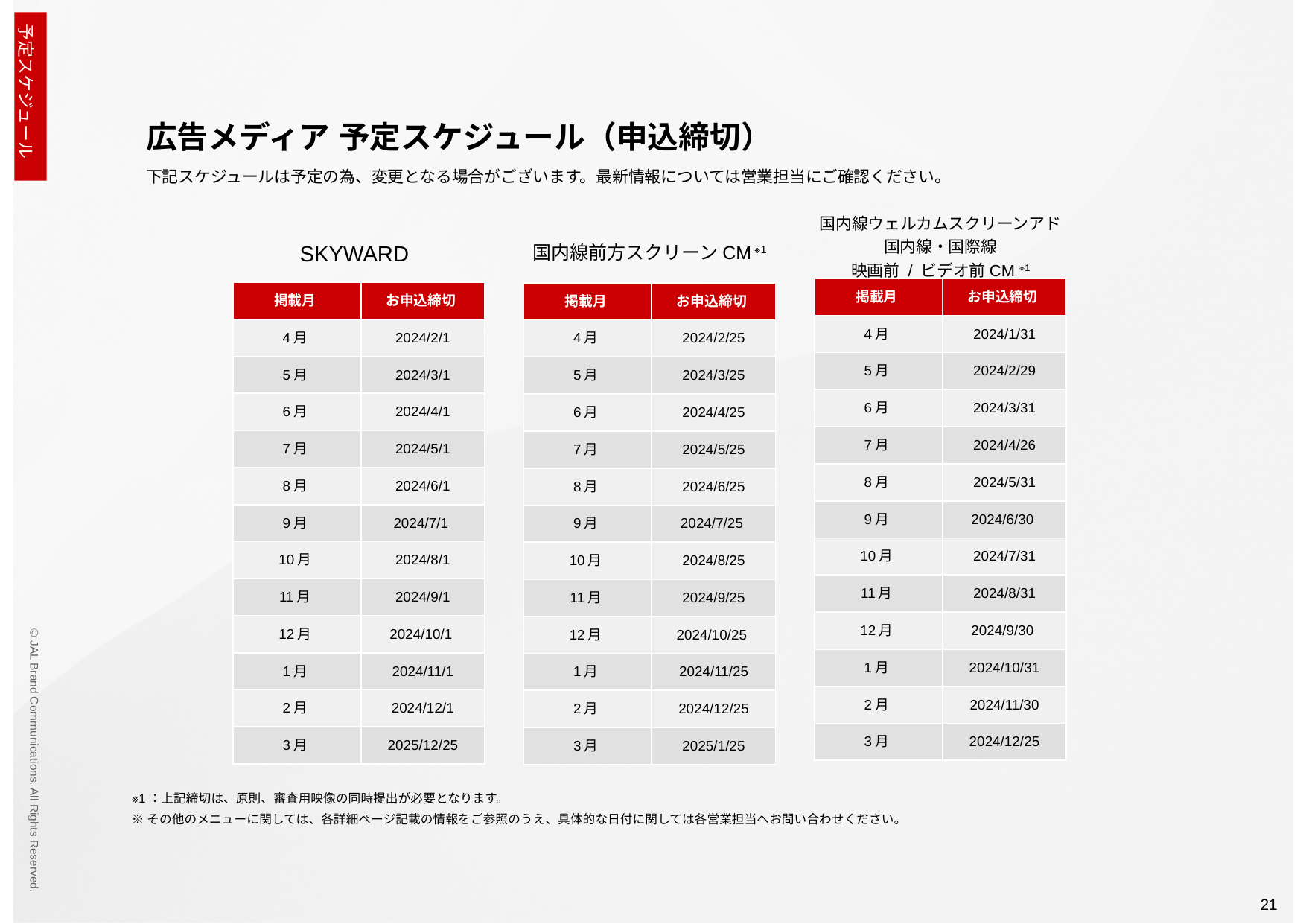

予定スケジュール
広告メディア 予定スケジュール（申込締切）
下記スケジュールは予定の為、変更となる場合がございます。最新情報については営業担当にご確認ください。
国内線ウェルカムスクリーンアド
国内線・国際線
映画前 / ビデオ前CM ※1
SKYWARD
国内線前方スクリーンCM ※1
| 掲載月 | お申込締切 |
| --- | --- |
| 4月 | 2024/1/31 |
| 5月 | 2024/2/29 |
| 6月 | 2024/3/31 |
| 7月 | 2024/4/26 |
| 8月 | 2024/5/31 |
| 9月 | 2024/6/30 |
| 10月 | 2024/7/31 |
| 11月 | 2024/8/31 |
| 12月 | 2024/9/30 |
| 1月 | 2024/10/31 |
| 2月 | 2024/11/30 |
| 3月 | 2024/12/25 |
| 掲載月 | お申込締切 |
| --- | --- |
| 4月 | 2024/2/1 |
| 5月 | 2024/3/1 |
| 6月 | 2024/4/1 |
| 7月 | 2024/5/1 |
| 8月 | 2024/6/1 |
| 9月 | 2024/7/1 |
| 10月 | 2024/8/1 |
| 11月 | 2024/9/1 |
| 12月 | 2024/10/1 |
| 1月 | 2024/11/1 |
| 2月 | 2024/12/1 |
| 3月 | 2025/12/25 |
| 掲載月 | お申込締切 |
| --- | --- |
| 4月 | 2024/2/25 |
| 5月 | 2024/3/25 |
| 6月 | 2024/4/25 |
| 7月 | 2024/5/25 |
| 8月 | 2024/6/25 |
| 9月 | 2024/7/25 |
| 10月 | 2024/8/25 |
| 11月 | 2024/9/25 |
| 12月 | 2024/10/25 |
| 1月 | 2024/11/25 |
| 2月 | 2024/12/25 |
| 3月 | 2025/1/25 |
※1：上記締切は、原則、審査用映像の同時提出が必要となります。
※その他のメニューに関しては、各詳細ページ記載の情報をご参照のうえ、具体的な日付に関しては各営業担当へお問い合わせください。
21